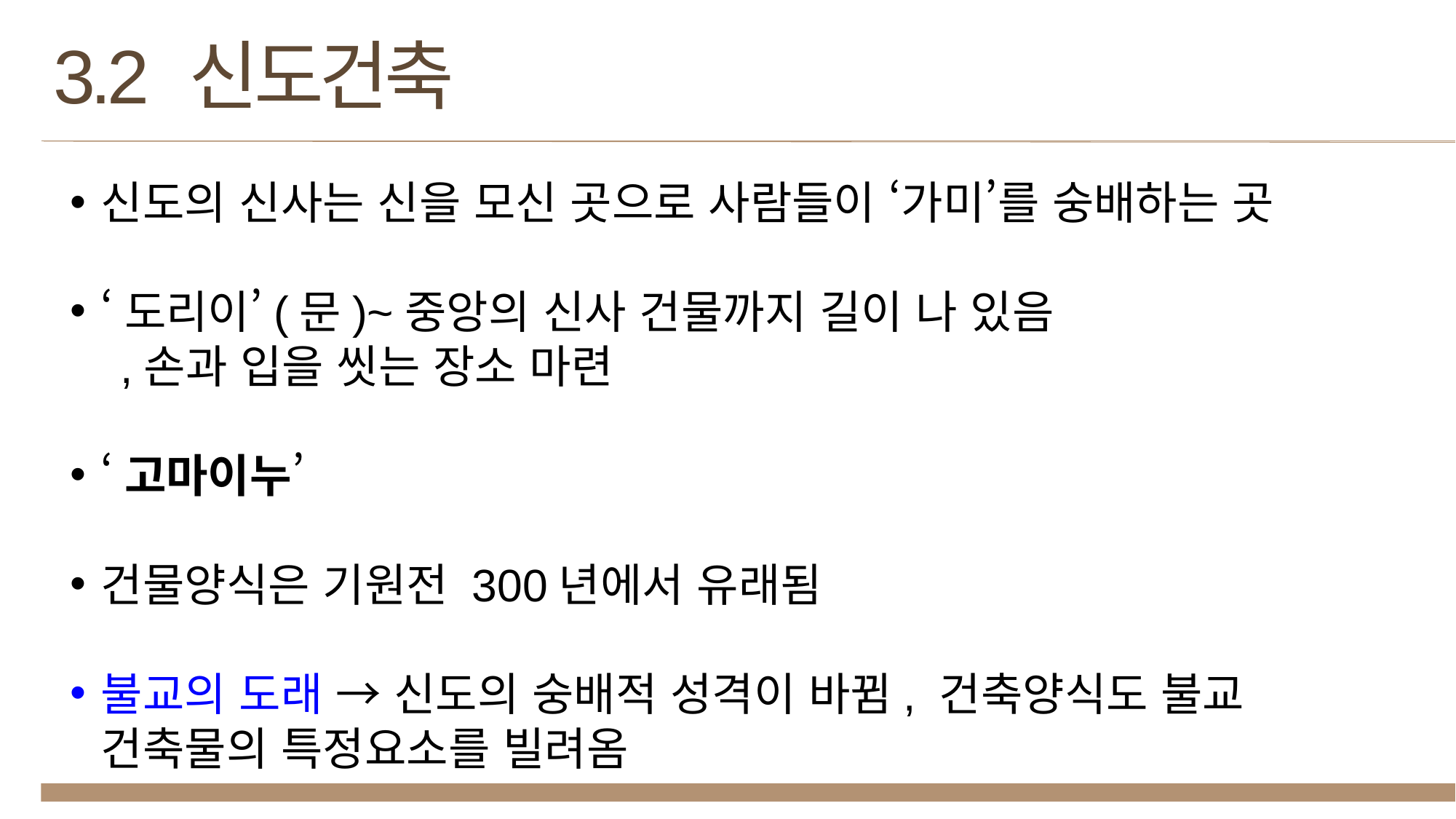

3.2 신도건축
신도의 신사는 신을 모신 곳으로 사람들이 ‘가미’를 숭배하는 곳

‘도리이’(문)~중앙의 신사 건물까지 길이 나 있음
    ,손과 입을 씻는 장소 마련

‘고마이누’

건물양식은 기원전 300년에서 유래됨

불교의 도래 → 신도의 숭배적 성격이 바뀜, 건축양식도 불교 건축물의 특정요소를 빌려옴